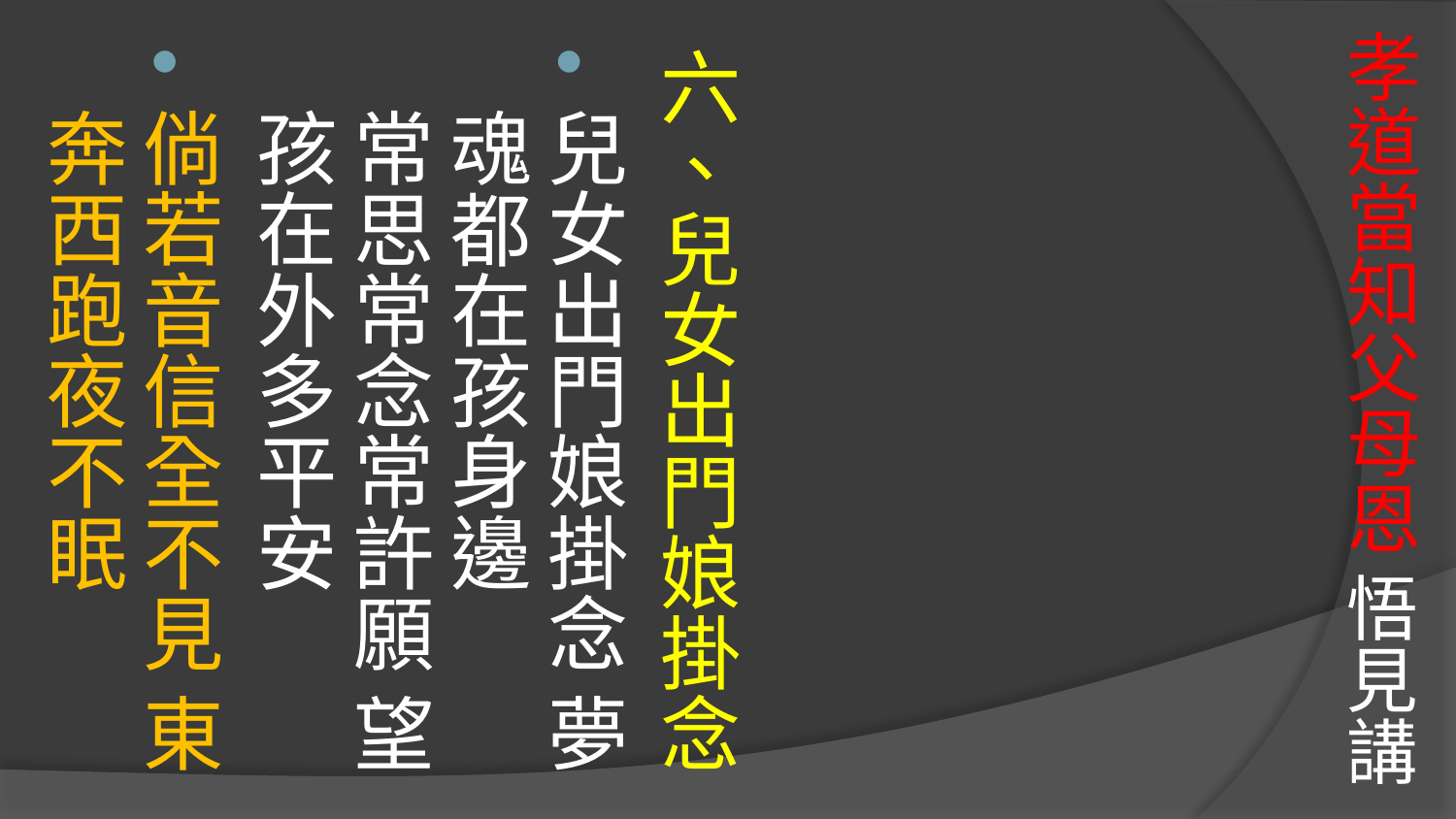

# 孝道當知父母恩 悟見講
六、兒女出門娘掛念
兒女出門娘掛念 夢魂都在孩身邊
常思常念常許願 望孩在外多平安
倘若音信全不見 東奔西跑夜不眠